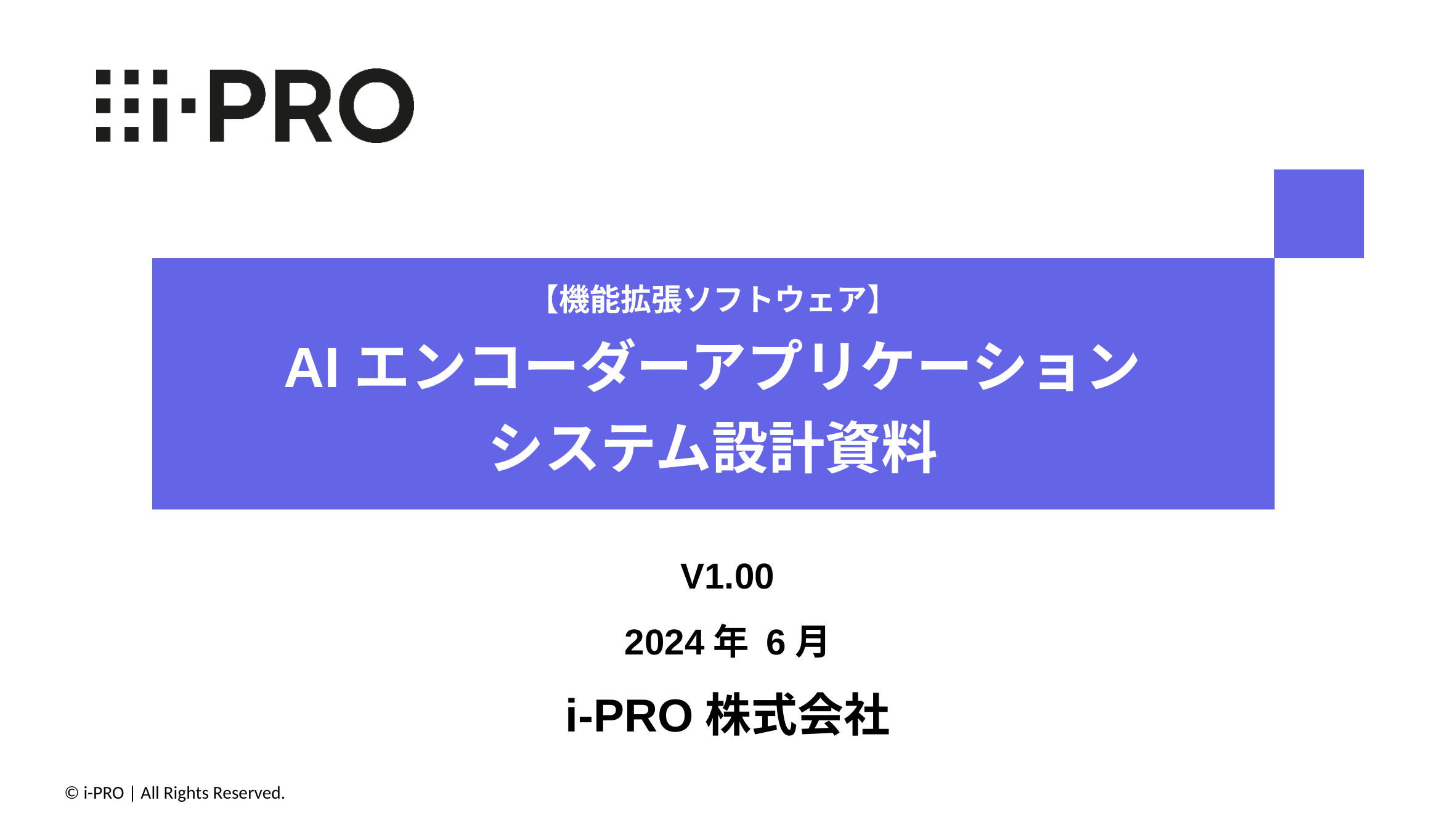

【機能拡張ソフトウェア】
AIエンコーダーアプリケーション
システム設計資料
V1.00
2024年 6月
i-PRO株式会社